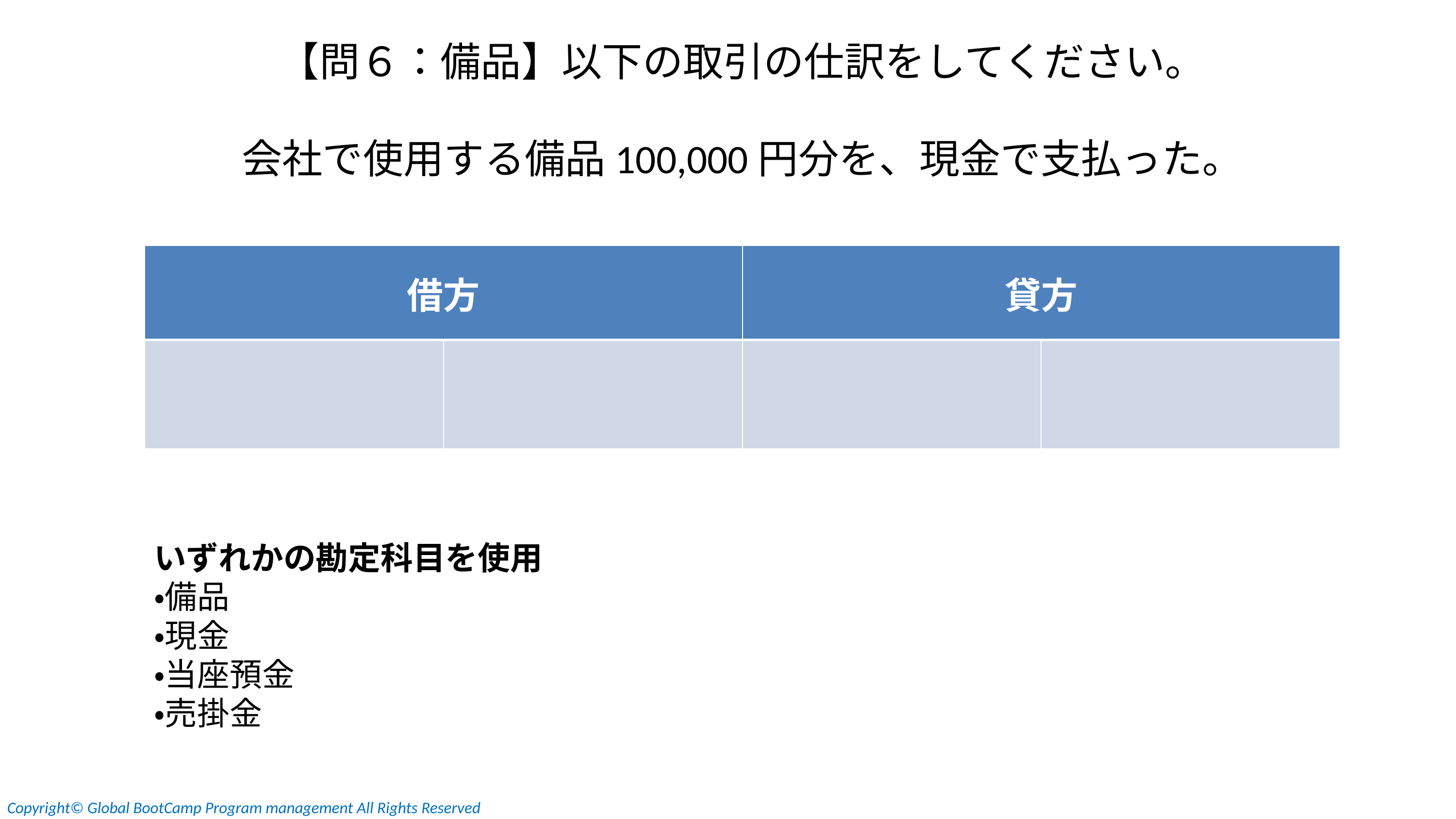

【問６：備品】以下の取引の仕訳をしてください。

会社で使用する備品100,000円分を、現金で支払った。
| 借方 |  | 貸方 |  |
| --- | --- | --- | --- |
|  |  |  |  |
いずれかの勘定科目を使用
・備品
・現金
・当座預金
・売掛金